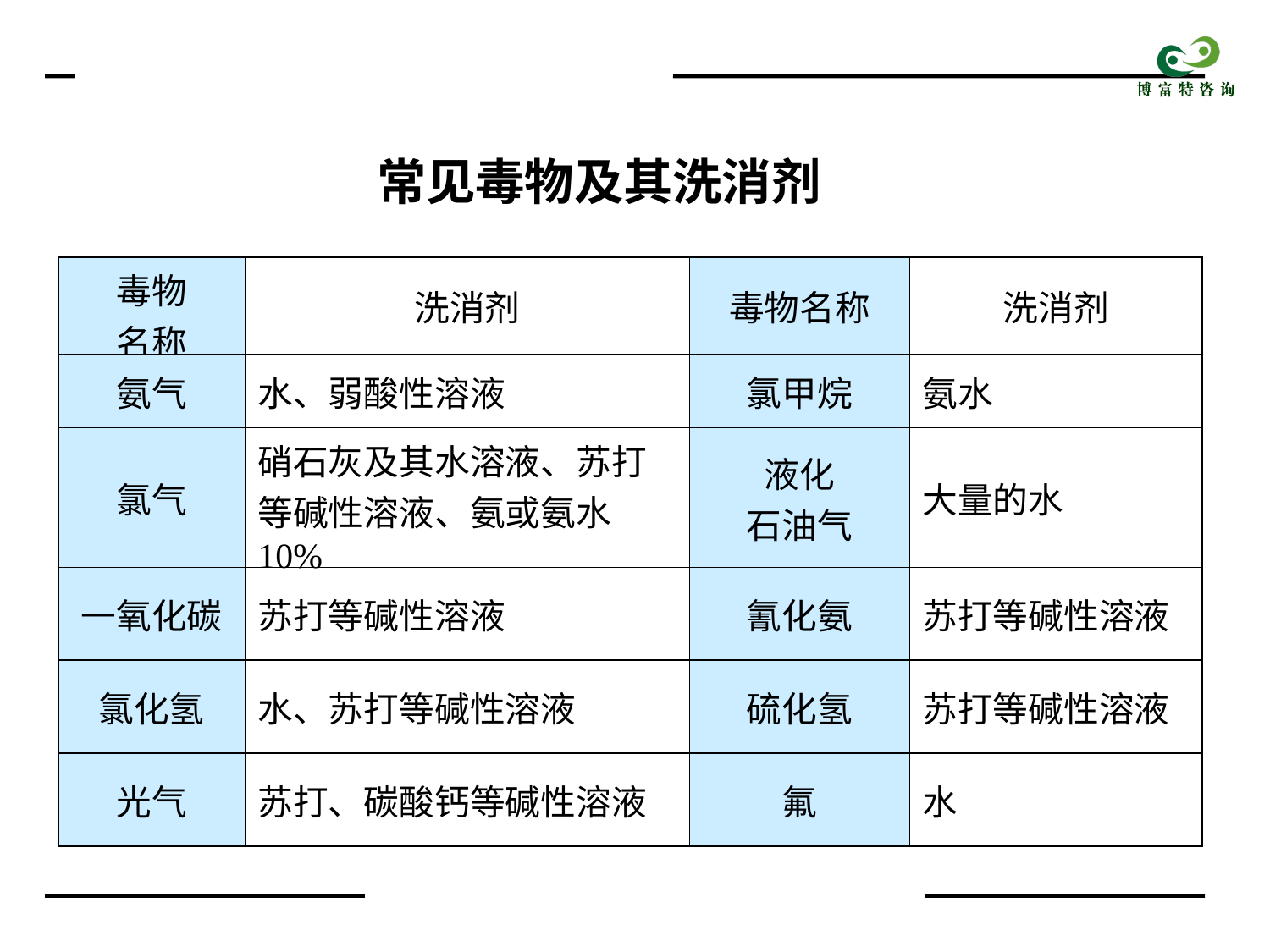

常见毒物及其洗消剂
| 毒物 名称 | 洗消剂 | 毒物名称 | 洗消剂 |
| --- | --- | --- | --- |
| 氨气 | 水、弱酸性溶液 | 氯甲烷 | 氨水 |
| 氯气 | 硝石灰及其水溶液、苏打等碱性溶液、氨或氨水10% | 液化 石油气 | 大量的水 |
| 一氧化碳 | 苏打等碱性溶液 | 氰化氨 | 苏打等碱性溶液 |
| 氯化氢 | 水、苏打等碱性溶液 | 硫化氢 | 苏打等碱性溶液 |
| 光气 | 苏打、碳酸钙等碱性溶液 | 氟 | 水 |